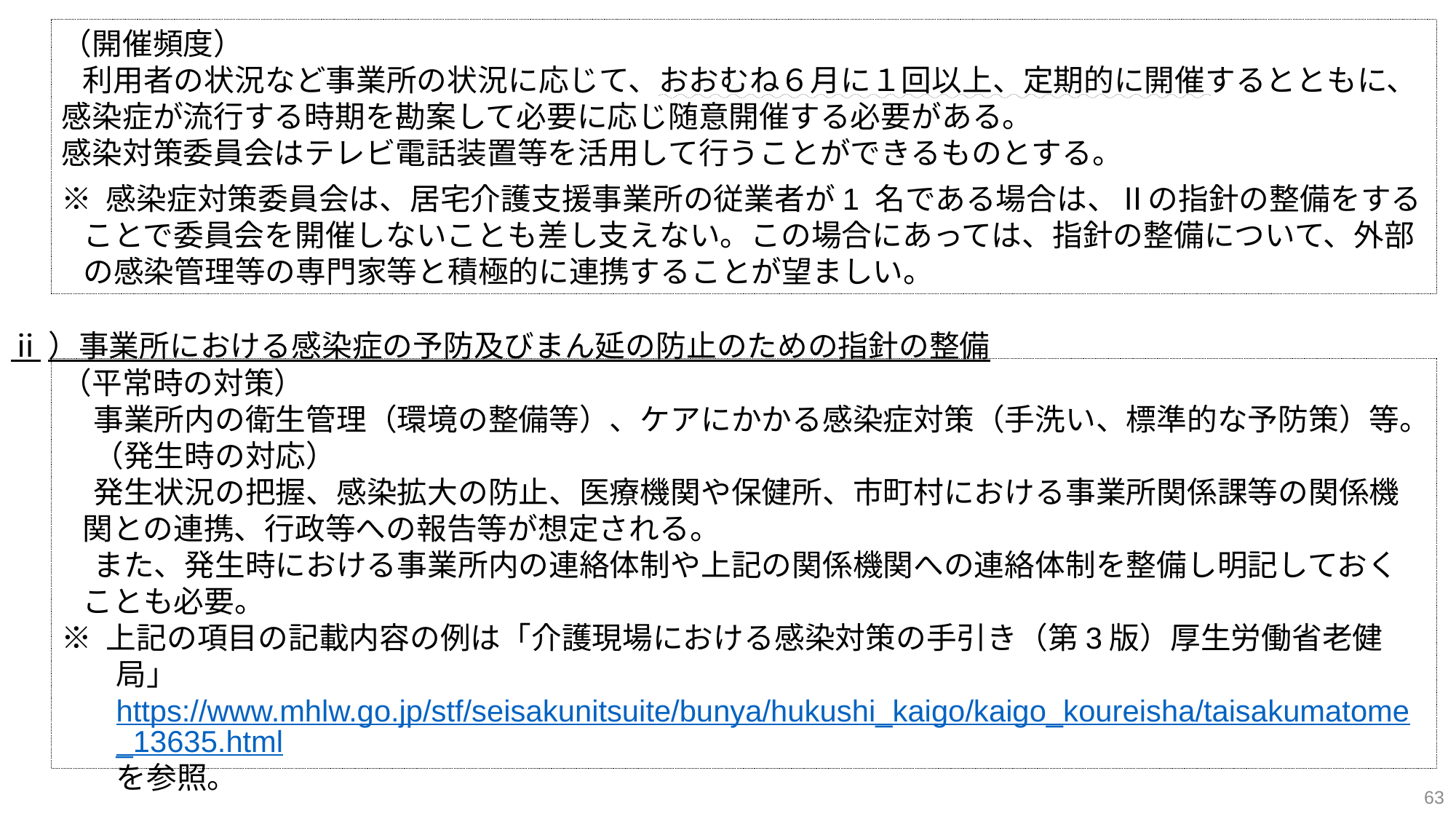

（開催頻度）
利用者の状況など事業所の状況に応じて、おおむね６月に１回以上、定期的に開催するとともに、感染症が流行する時期を勘案して必要に応じ随意開催する必要がある。
感染対策委員会はテレビ電話装置等を活用して行うことができるものとする。

※ 感染症対策委員会は、居宅介護支援事業所の従業者が1 名である場合は、Ⅱの指針の整備をすることで委員会を開催しないことも差し支えない。この場合にあっては、指針の整備について、外部の感染管理等の専門家等と積極的に連携することが望ましい。

ⅱ）事業所における感染症の予防及びまん延の防止のための指針の整備
（平常時の対策）
事業所内の衛生管理（環境の整備等）、ケアにかかる感染症対策（手洗い、標準的な予防策）等。
（発生時の対応）
発生状況の把握、感染拡大の防止、医療機関や保健所、市町村における事業所関係課等の関係機関との連携、行政等への報告等が想定される。
また、発生時における事業所内の連絡体制や上記の関係機関への連絡体制を整備し明記しておくことも必要。
※ 上記の項目の記載内容の例は「介護現場における感染対策の手引き（第3版）厚生労働省老健局」https://www.mhlw.go.jp/stf/seisakunitsuite/bunya/hukushi_kaigo/kaigo_koureisha/taisakumatome_13635.htmlを参照。
63